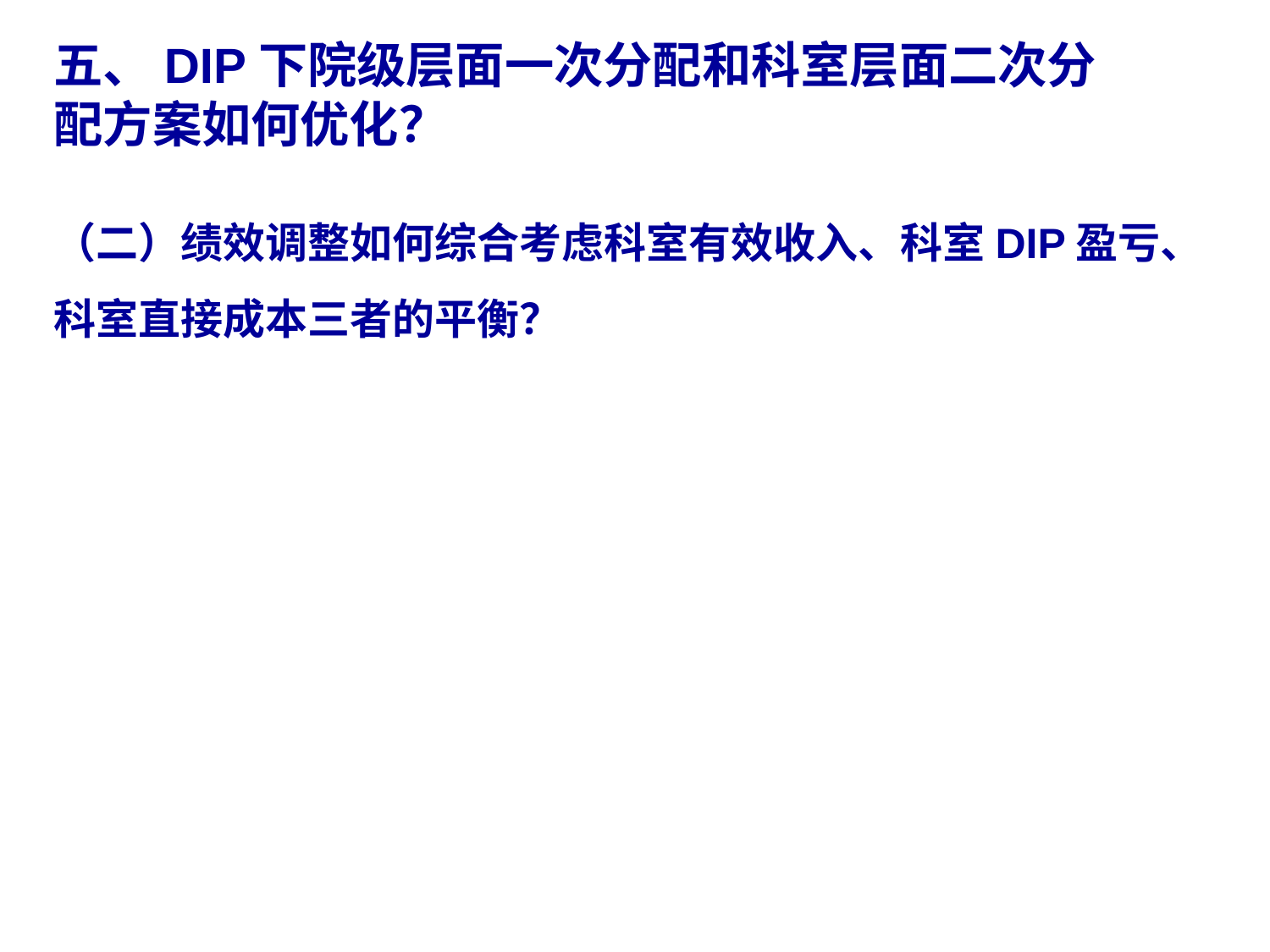

五、DIP下院级层面一次分配和科室层面二次分配方案如何优化？
（二）绩效调整如何综合考虑科室有效收入、科室DIP盈亏、科室直接成本三者的平衡？